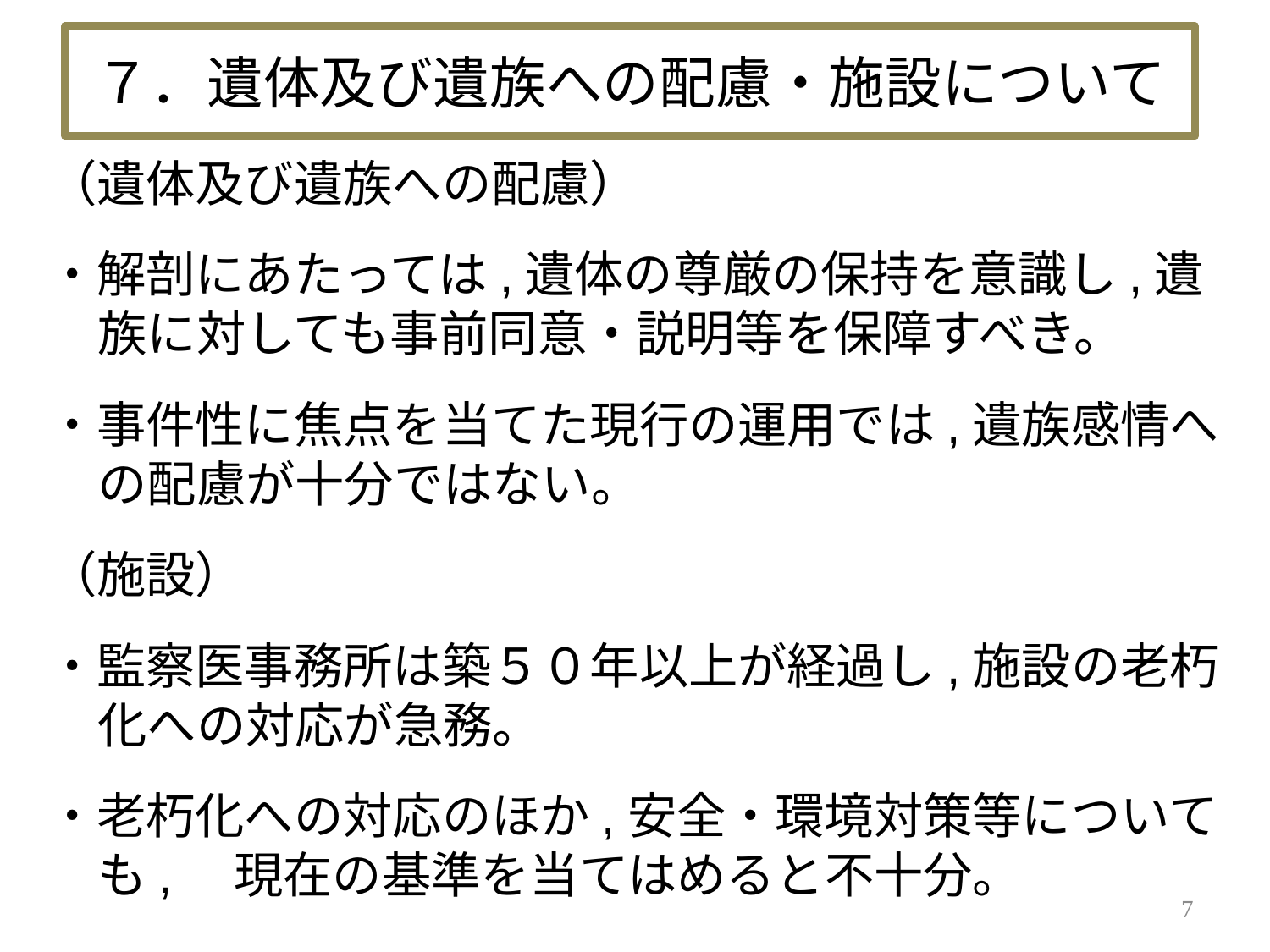

７．遺体及び遺族への配慮・施設について
（遺体及び遺族への配慮）
・解剖にあたっては,遺体の尊厳の保持を意識し,遺族に対しても事前同意・説明等を保障すべき。
・事件性に焦点を当てた現行の運用では,遺族感情への配慮が十分ではない。
（施設）
・監察医事務所は築５０年以上が経過し,施設の老朽化への対応が急務。
・老朽化への対応のほか,安全・環境対策等についても,　現在の基準を当てはめると不十分。
7